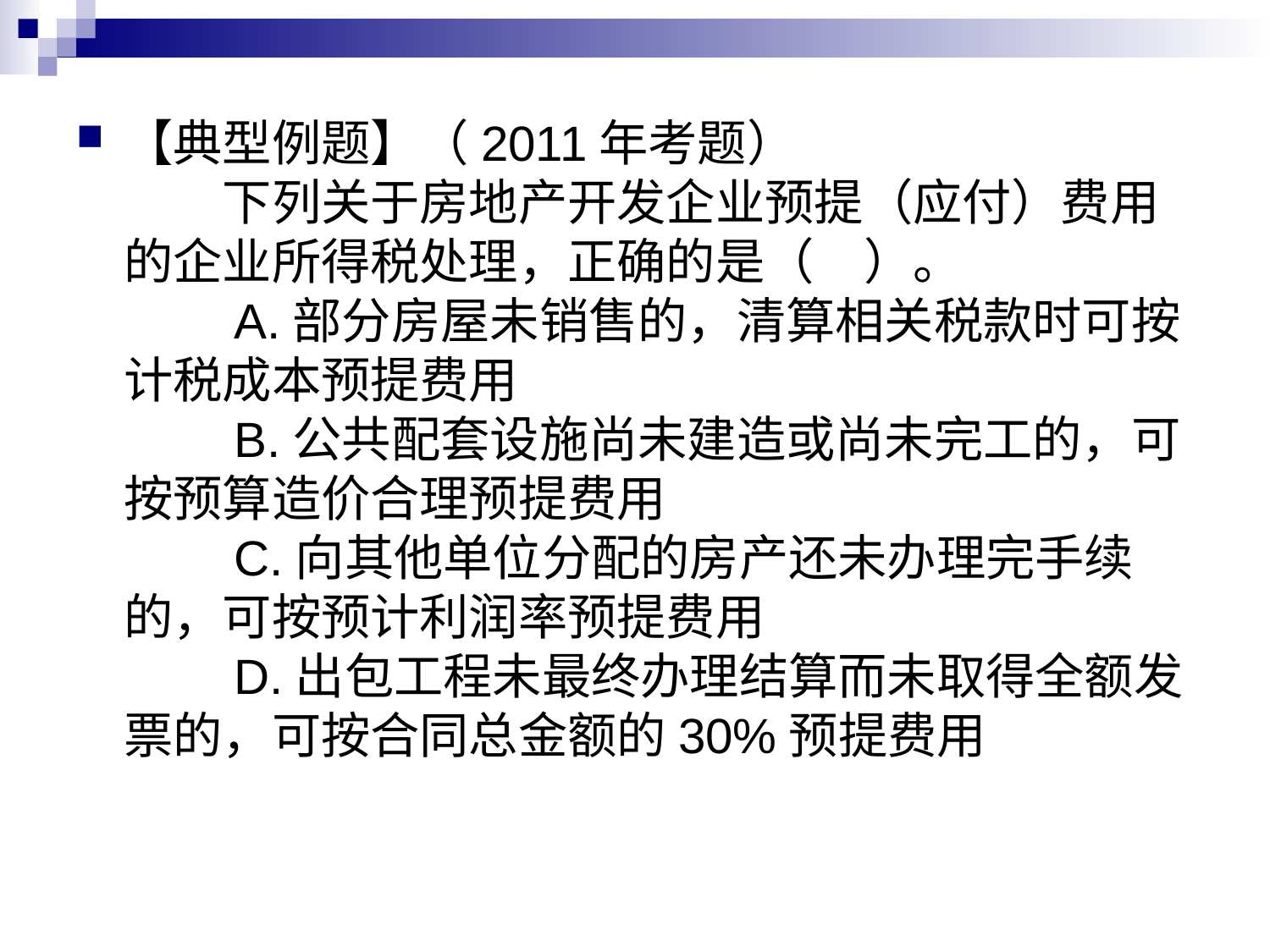

【典型例题】（2011年考题）
　　下列关于房地产开发企业预提（应付）费用的企业所得税处理，正确的是（　）。
　　A.部分房屋未销售的，清算相关税款时可按计税成本预提费用
　　B.公共配套设施尚未建造或尚未完工的，可按预算造价合理预提费用
　　C.向其他单位分配的房产还未办理完手续的，可按预计利润率预提费用
　　D.出包工程未最终办理结算而未取得全额发票的，可按合同总金额的30%预提费用